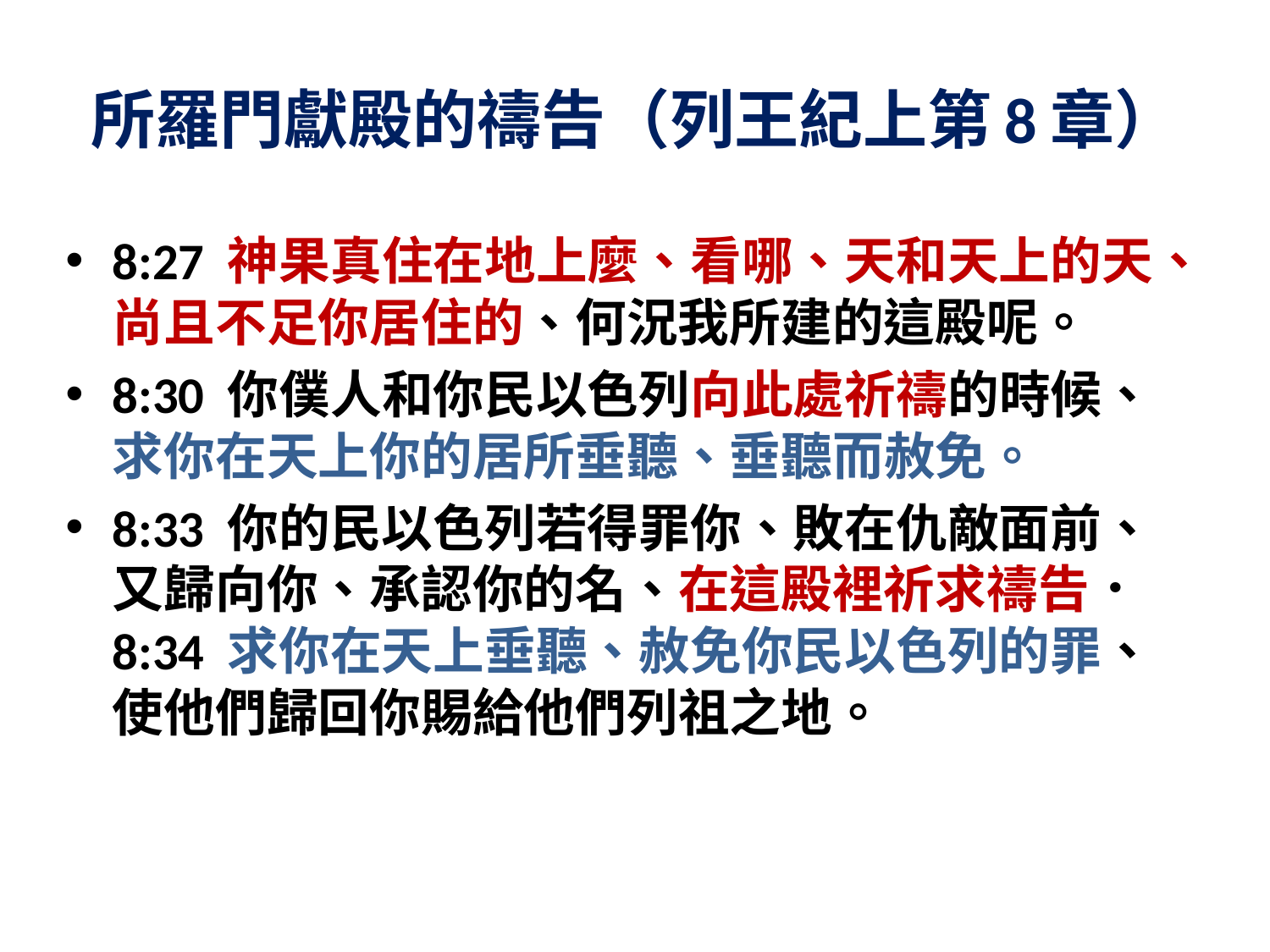

# 所羅門獻殿的禱告（列王紀上第8章）
8:27 神果真住在地上麼、看哪、天和天上的天、尚且不足你居住的、何況我所建的這殿呢。
8:30 你僕人和你民以色列向此處祈禱的時候、求你在天上你的居所垂聽、垂聽而赦免。
8:33 你的民以色列若得罪你、敗在仇敵面前、又歸向你、承認你的名、在這殿裡祈求禱告． 8:34 求你在天上垂聽、赦免你民以色列的罪、使他們歸回你賜給他們列祖之地。